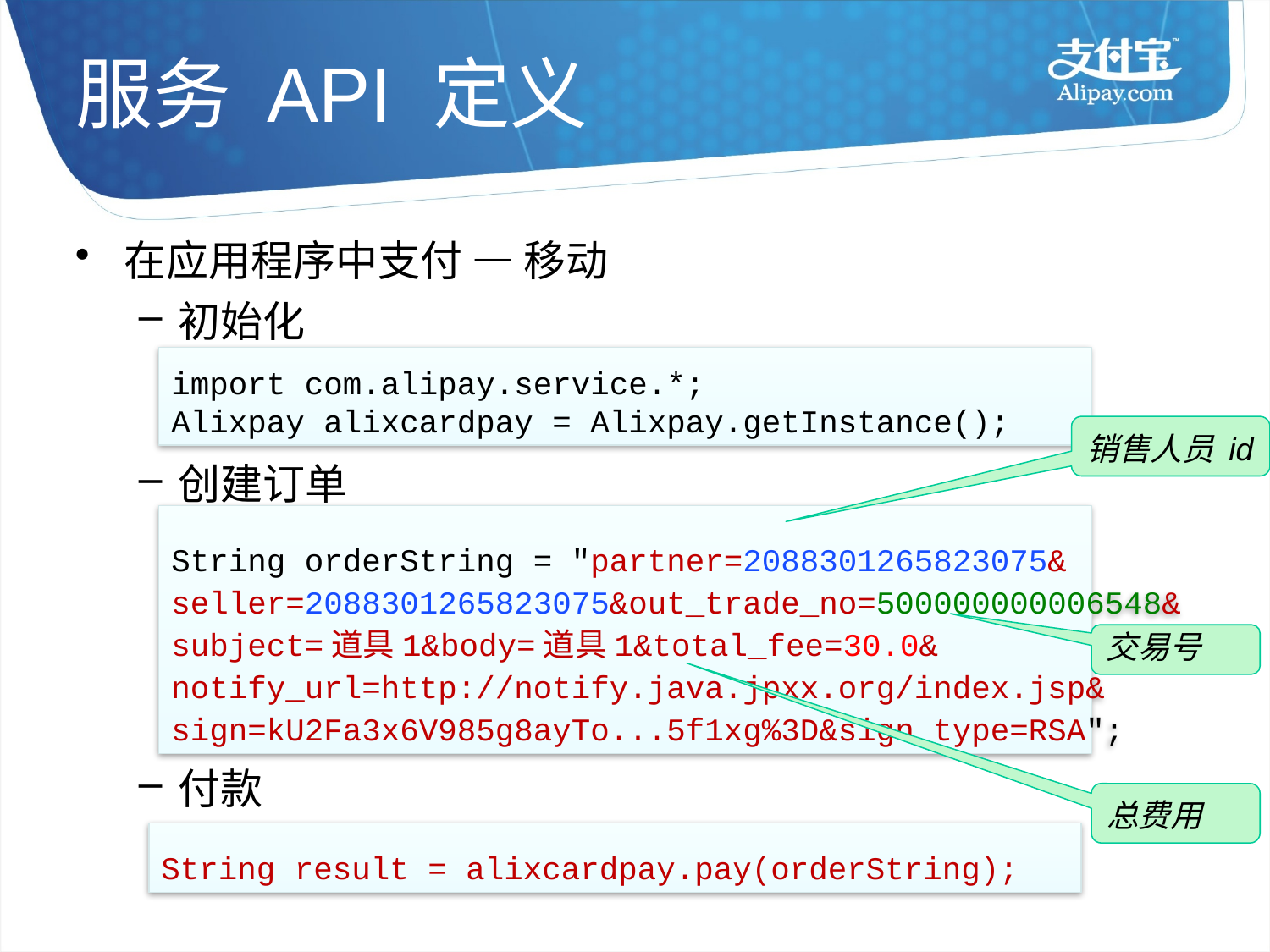

# 服务 API 定义
在应用程序中支付 — 移动
初始化

创建订单

付款

import com.alipay.service.*;
Alixpay alixcardpay = Alixpay.getInstance();
销售人员 id
String orderString = "partner=2088301265823075&
seller=2088301265823075&out_trade_no=500000000006548&
subject=道具1&body=道具1&total_fee=30.0&
notify_url=http://notify.java.jpxx.org/index.jsp&
sign=kU2Fa3x6V985g8ayTo...5f1xg%3D&sign_type=RSA";
交易号
总费用
String result = alixcardpay.pay(orderString);